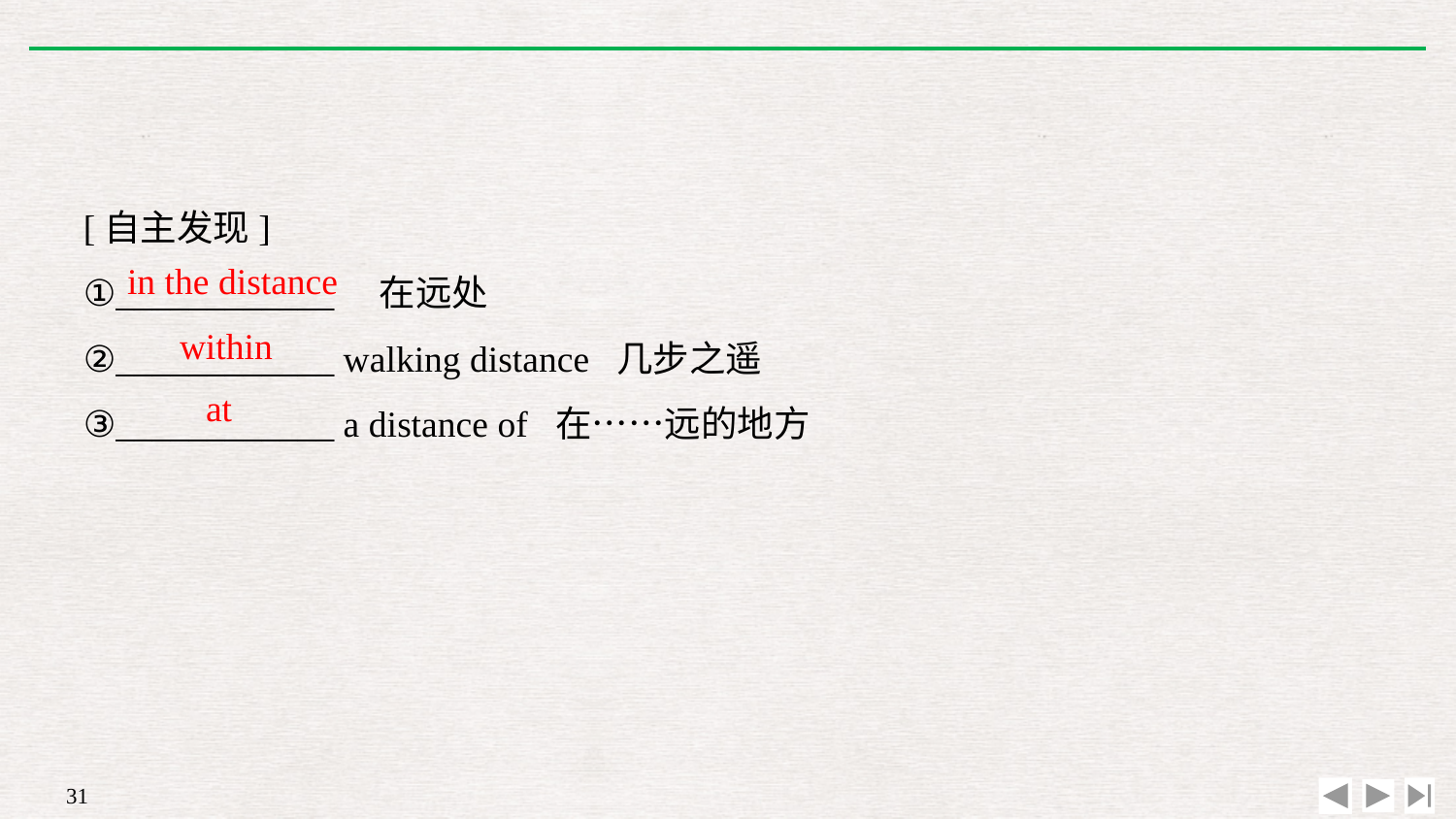

[自主发现]
①____________　在远处
②____________ walking distance  几步之遥
③____________ a distance of  在……远的地方
in the distance
within
at